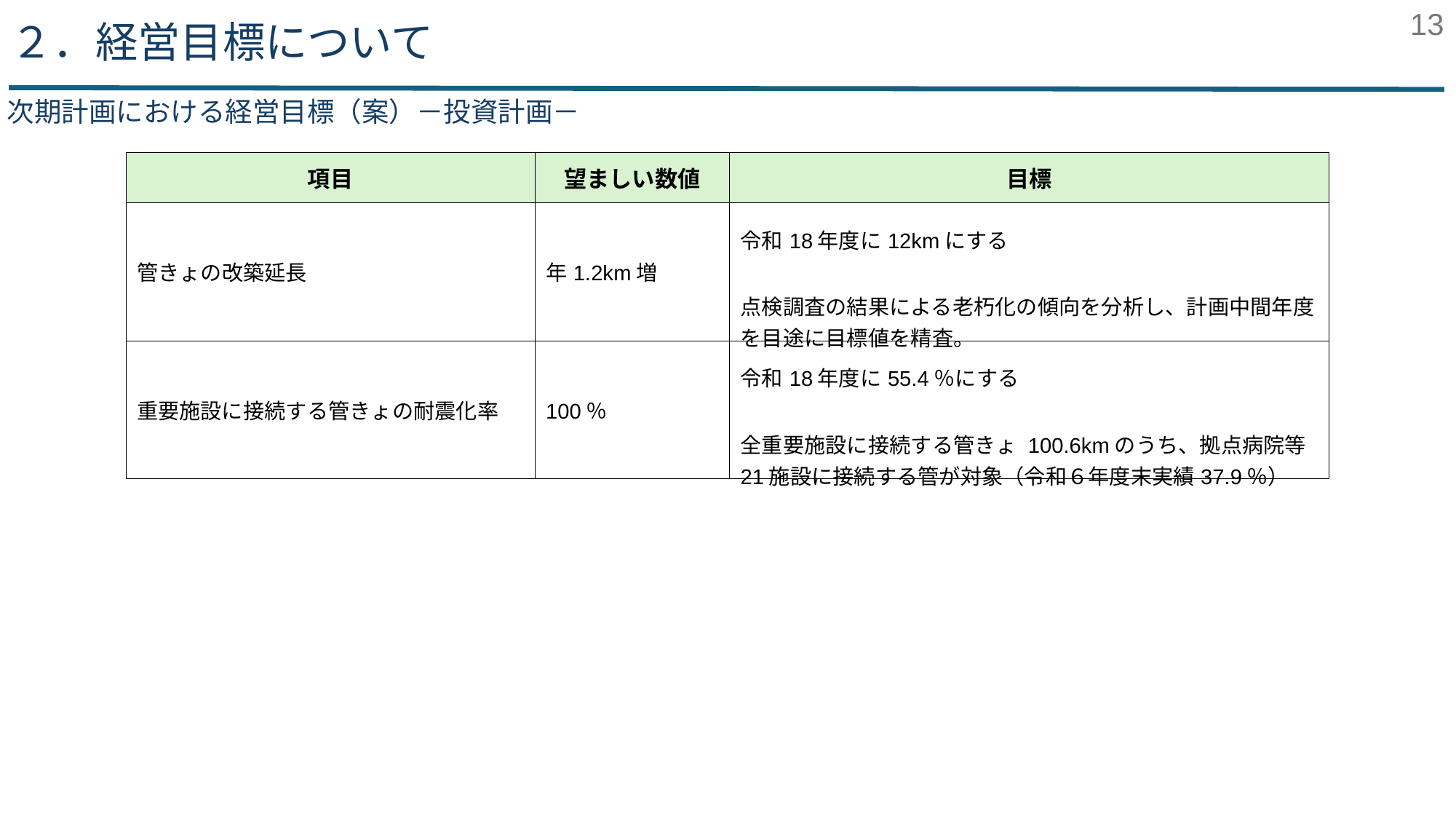

13
２．経営目標について
次期計画における経営目標（案）－投資計画－
| 項目 | 望ましい数値 | 目標 |
| --- | --- | --- |
| 管きょの改築延長 | 年1.2km増 | 令和18年度に12kmにする 点検調査の結果による老朽化の傾向を分析し、計画中間年度を目途に目標値を精査。 |
| 重要施設に接続する管きょの耐震化率 | 100％ | 令和18年度に55.4％にする 全重要施設に接続する管きょ 100.6kmのうち、拠点病院等21施設に接続する管が対象（令和６年度末実績37.9％） |